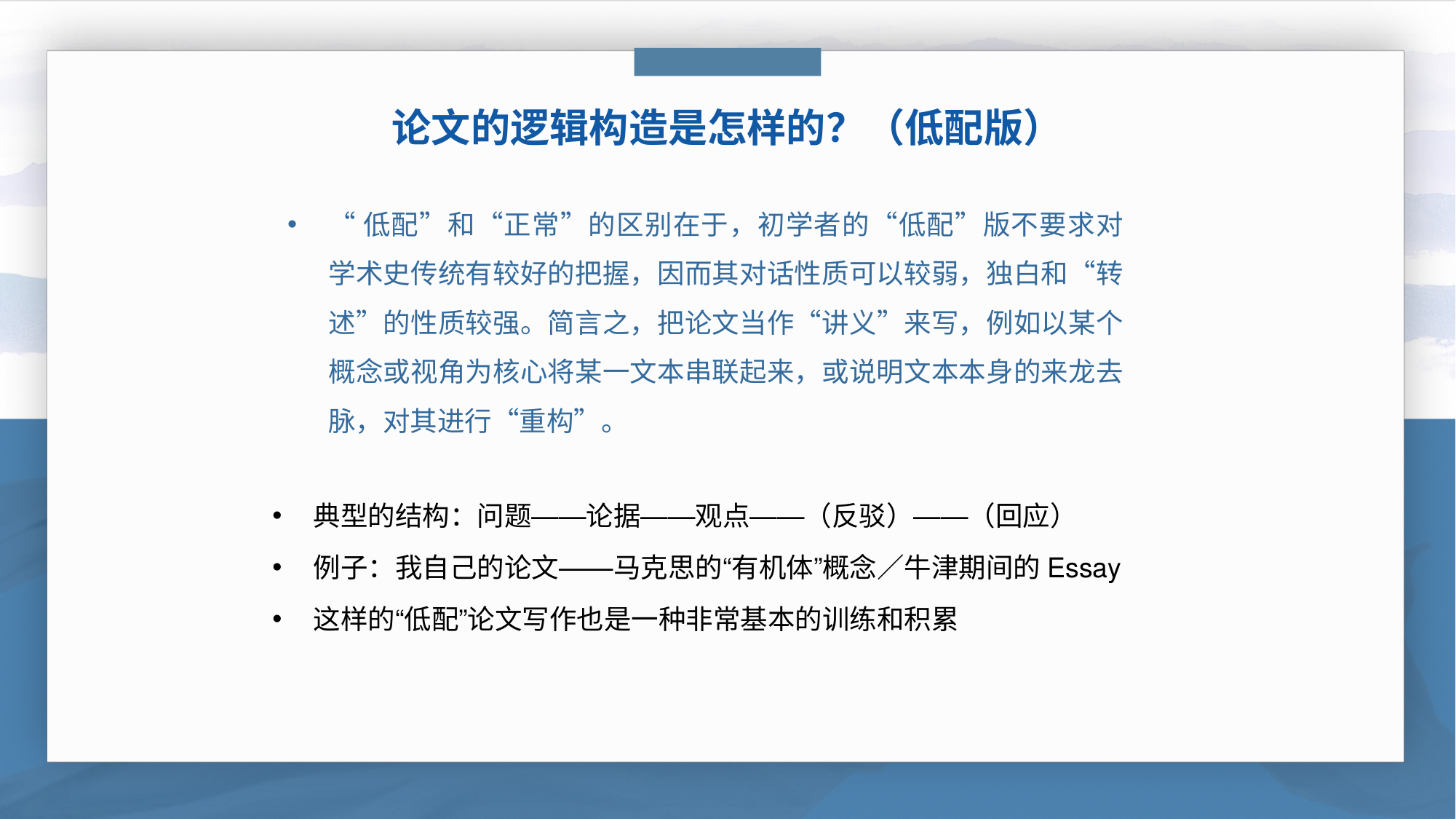

论文的逻辑构造是怎样的？（低配版）
“低配”和“正常”的区别在于，初学者的“低配”版不要求对学术史传统有较好的把握，因而其对话性质可以较弱，独白和“转述”的性质较强。简言之，把论文当作“讲义”来写，例如以某个概念或视角为核心将某一文本串联起来，或说明文本本身的来龙去脉，对其进行“重构”。
典型的结构：问题——论据——观点——（反驳）——（回应）
例子：我自己的论文——马克思的“有机体”概念／牛津期间的Essay
这样的“低配”论文写作也是一种非常基本的训练和积累